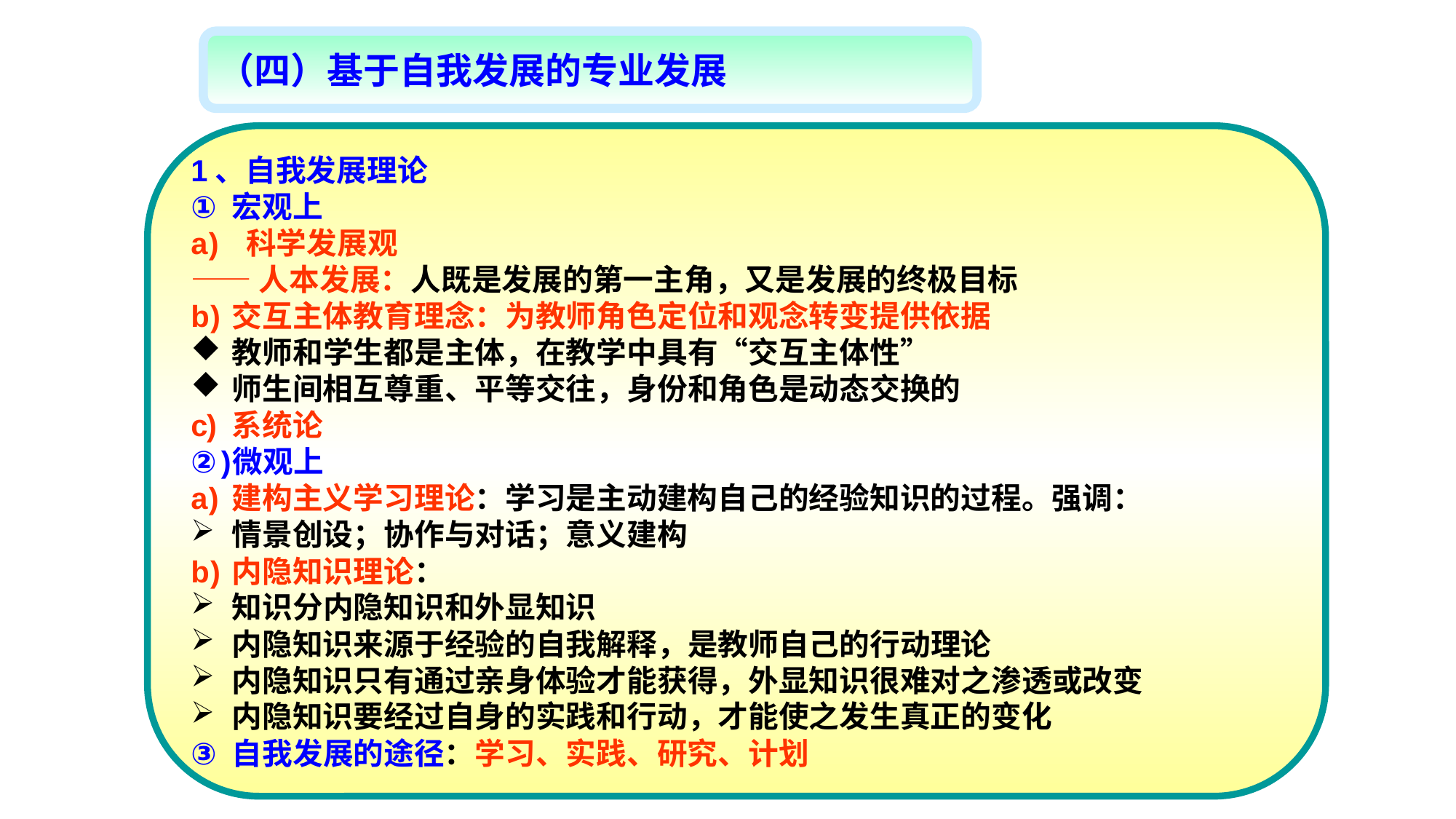

（四）基于自我发展的专业发展
1、自我发展理论
宏观上
 科学发展观
——人本发展：人既是发展的第一主角，又是发展的终极目标
交互主体教育理念：为教师角色定位和观念转变提供依据
教师和学生都是主体，在教学中具有“交互主体性”
师生间相互尊重、平等交往，身份和角色是动态交换的
系统论
微观上
建构主义学习理论：学习是主动建构自己的经验知识的过程。强调：
情景创设；协作与对话；意义建构
内隐知识理论：
知识分内隐知识和外显知识
内隐知识来源于经验的自我解释，是教师自己的行动理论
内隐知识只有通过亲身体验才能获得，外显知识很难对之渗透或改变
内隐知识要经过自身的实践和行动，才能使之发生真正的变化
自我发展的途径：学习、实践、研究、计划